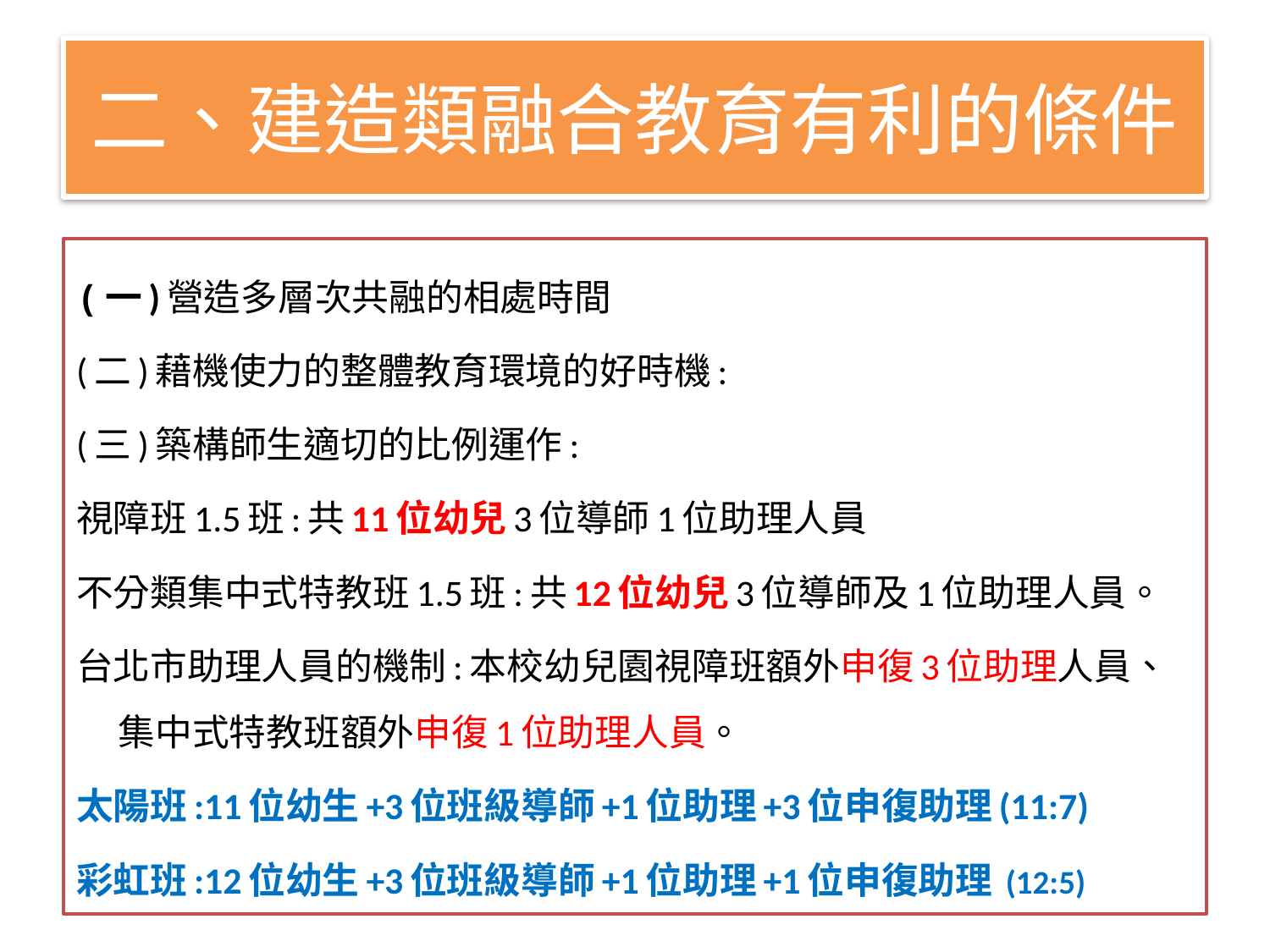

# 二、建造類融合教育有利的條件
(一)營造多層次共融的相處時間
(二)藉機使力的整體教育環境的好時機:
(三)築構師生適切的比例運作:
視障班1.5班:共11位幼兒3位導師1位助理人員
不分類集中式特教班1.5班:共12位幼兒3位導師及1位助理人員。
台北市助理人員的機制:本校幼兒園視障班額外申復3位助理人員、集中式特教班額外申復1位助理人員。
太陽班:11位幼生+3位班級導師+1位助理+3位申復助理(11:7)
彩虹班:12位幼生+3位班級導師+1位助理+1位申復助理 (12:5)